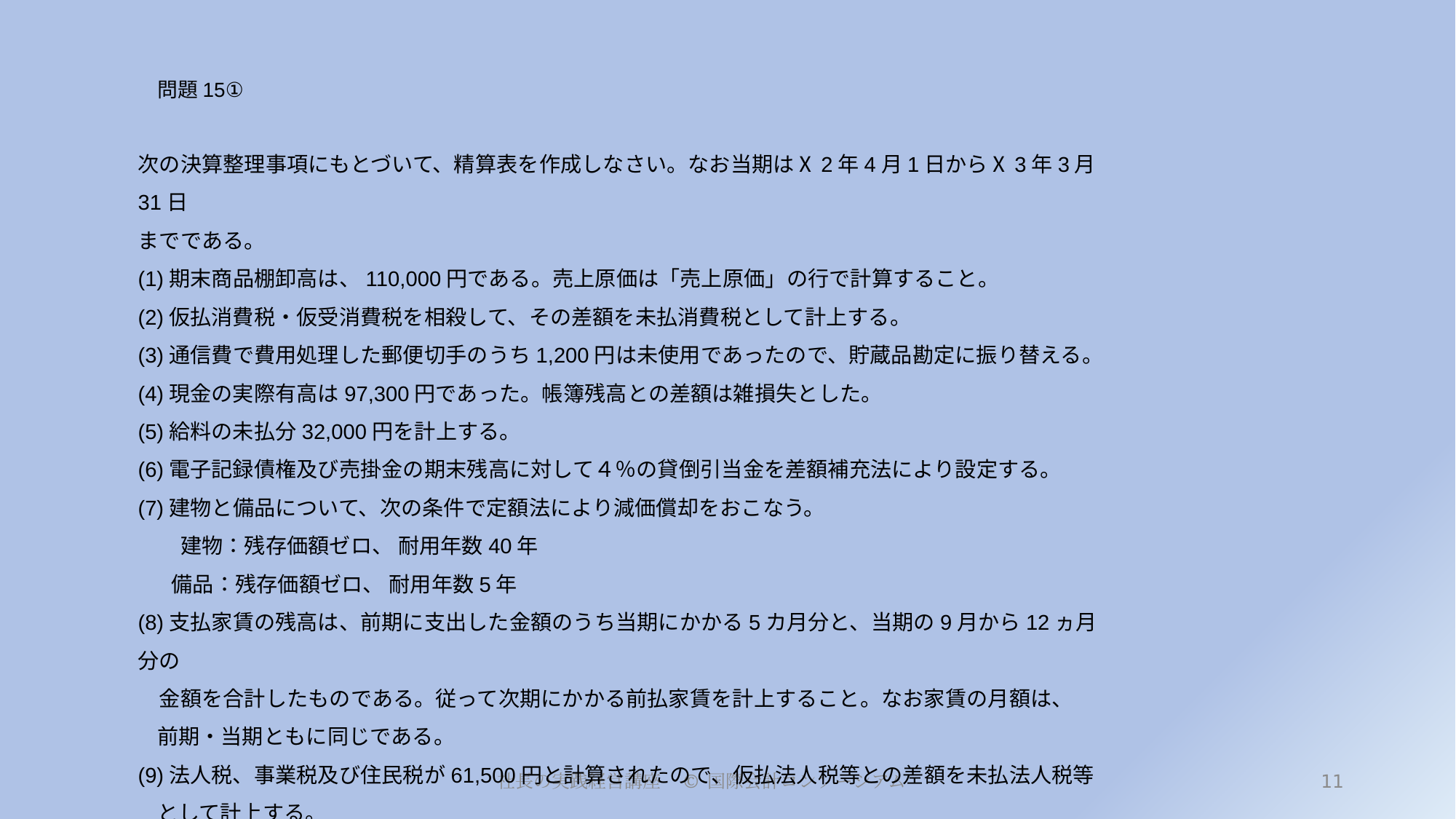

# 問題15①
次の決算整理事項にもとづいて、精算表を作成しなさい。なお当期はⅩ2年4月1日からⅩ3年3月31日
までである。
(1)期末商品棚卸高は、110,000円である。売上原価は「売上原価」の行で計算すること。
(2)仮払消費税・仮受消費税を相殺して、その差額を未払消費税として計上する。
(3)通信費で費用処理した郵便切手のうち1,200円は未使用であったので、貯蔵品勘定に振り替える。
(4)現金の実際有高は97,300円であった。帳簿残高との差額は雑損失とした。
(5)給料の未払分32,000円を計上する。
(6)電子記録債権及び売掛金の期末残高に対して４％の貸倒引当金を差額補充法により設定する。
(7)建物と備品について、次の条件で定額法により減価償却をおこなう。
　　建物：残存価額ゼロ、 耐用年数40年
      備品：残存価額ゼロ、 耐用年数5年
(8)支払家賃の残高は、前期に支出した金額のうち当期にかかる5カ月分と、当期の9月から12ヵ月分の
　金額を合計したものである。従って次期にかかる前払家賃を計上すること。なお家賃の月額は、
   前期・当期ともに同じである。
(9)法人税、事業税及び住民税が61,500円と計算されたので、仮払法人税等との差額を未払法人税等
   として計上する。
11
社長の実践経営講座　© 国際会計コンソーシアム